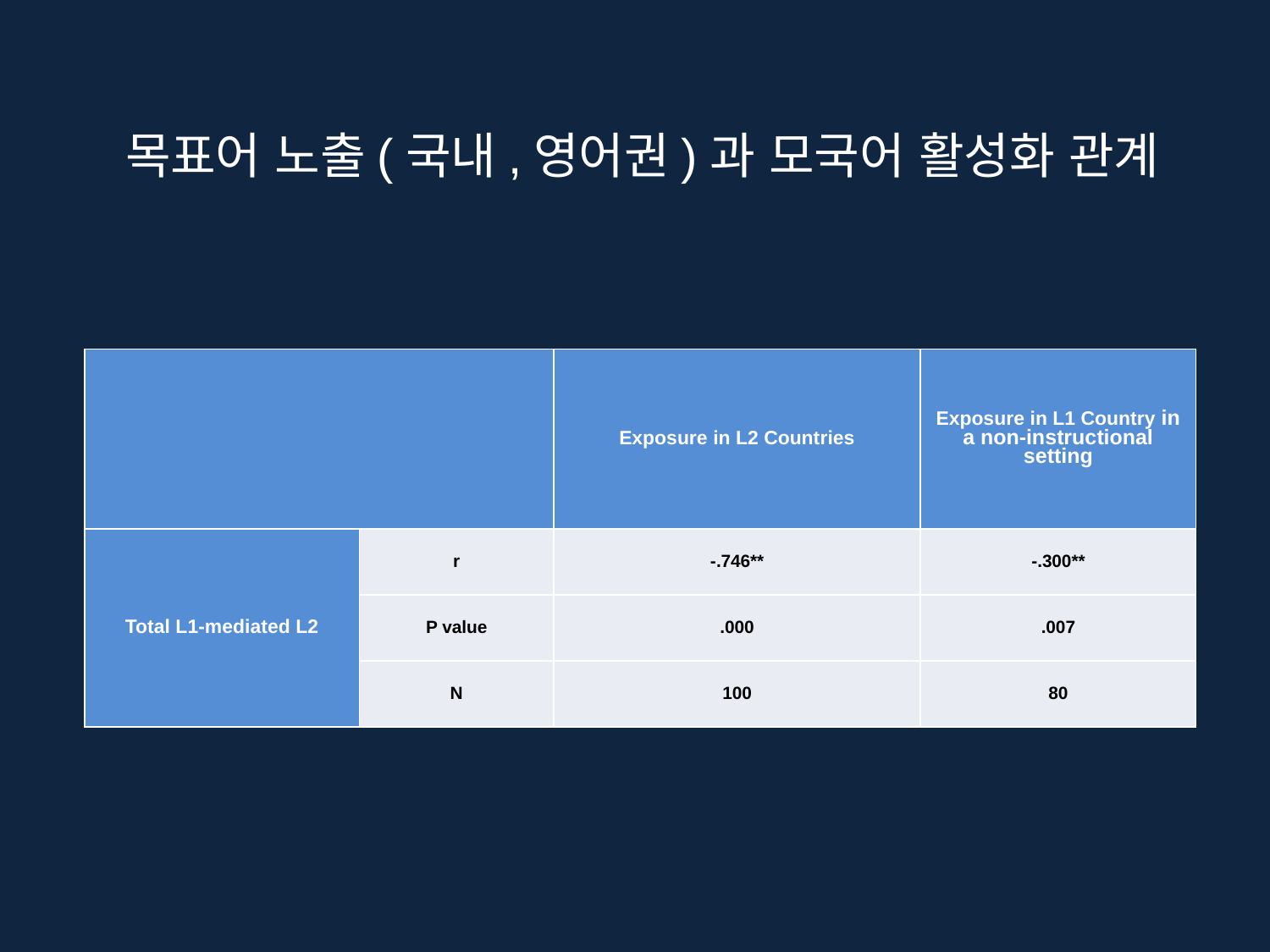

목표어 노출(국내,영어권)과 모국어 활성화 관계
|  |  | Exposure in L2 Countries | Exposure in L1 Country in a non-instructional setting |
| --- | --- | --- | --- |
| Total L1-mediated L2 | r | -.746\*\* | -.300\*\* |
|  | P value | .000 | .007 |
|  | N | 100 | 80 |